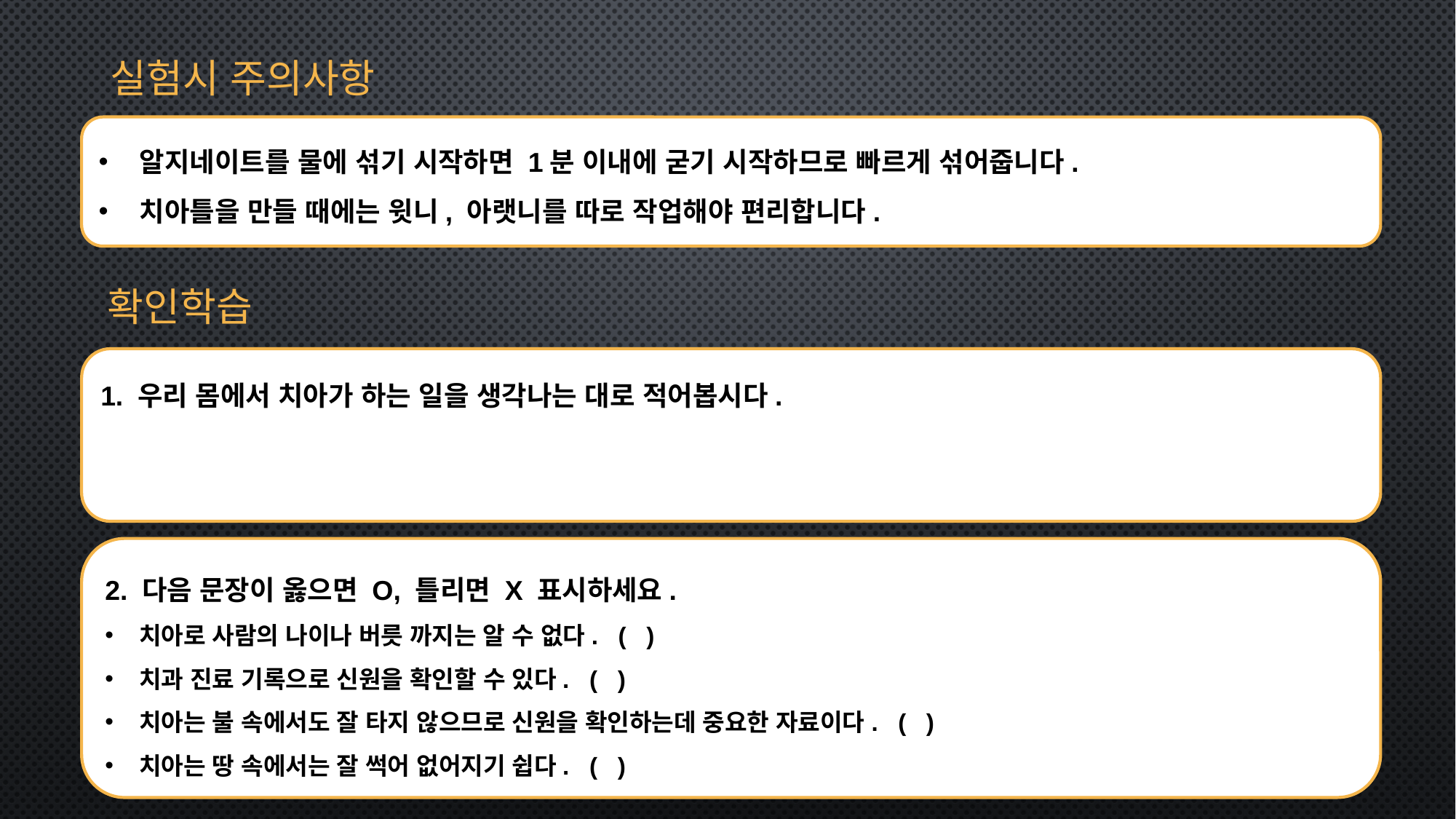

실험시 주의사항
알지네이트를 물에 섞기 시작하면 1분 이내에 굳기 시작하므로 빠르게 섞어줍니다.
치아틀을 만들 때에는 윗니, 아랫니를 따로 작업해야 편리합니다.
확인학습
1. 우리 몸에서 치아가 하는 일을 생각나는 대로 적어봅시다.
2. 다음 문장이 옳으면 O, 틀리면 X 표시하세요.
치아로 사람의 나이나 버릇 까지는 알 수 없다.   (   )
치과 진료 기록으로 신원을 확인할 수 있다.   (   )
치아는 불 속에서도 잘 타지 않으므로 신원을 확인하는데 중요한 자료이다.   (   )
치아는 땅 속에서는 잘 썩어 없어지기 쉽다.   (   )